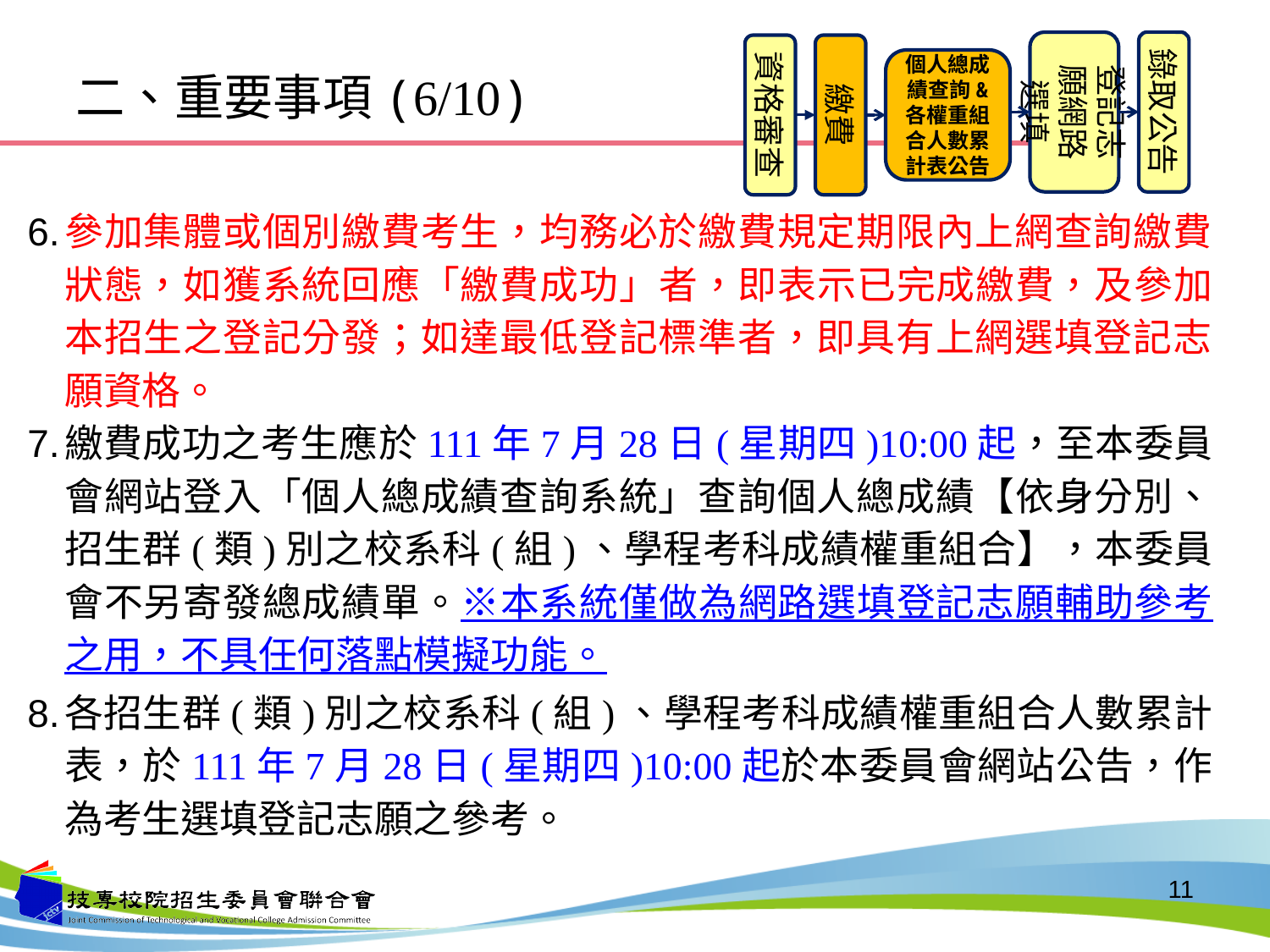

登記志願網路選填
錄取公告
資格審查
繳費
個人總成績查詢&
各權重組合人數累計表公告
二、重要事項(6/10)
參加集體或個別繳費考生，均務必於繳費規定期限內上網查詢繳費狀態，如獲系統回應「繳費成功」者，即表示已完成繳費，及參加本招生之登記分發；如達最低登記標準者，即具有上網選填登記志願資格。
繳費成功之考生應於111年7月28日(星期四)10:00起，至本委員會網站登入「個人總成績查詢系統」查詢個人總成績【依身分別、招生群(類)別之校系科(組)、學程考科成績權重組合】，本委員會不另寄發總成績單。※本系統僅做為網路選填登記志願輔助參考之用，不具任何落點模擬功能。
各招生群(類)別之校系科(組)、學程考科成績權重組合人數累計表，於111年7月28日(星期四)10:00起於本委員會網站公告，作為考生選填登記志願之參考。
11